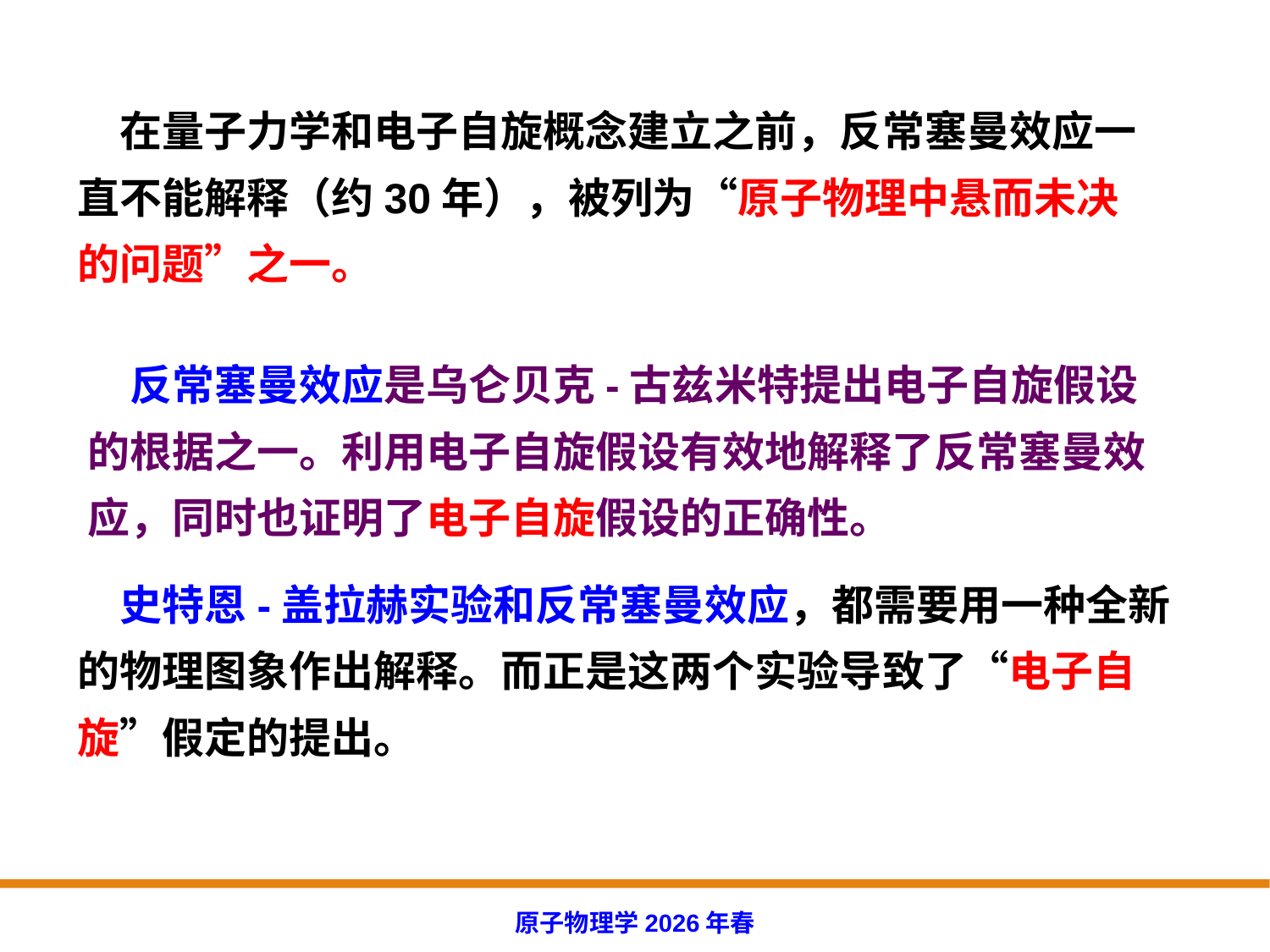

在量子力学和电子自旋概念建立之前，反常塞曼效应一直不能解释（约30年），被列为“原子物理中悬而未决的问题”之一。
　反常塞曼效应是乌仑贝克-古兹米特提出电子自旋假设的根据之一。利用电子自旋假设有效地解释了反常塞曼效应，同时也证明了电子自旋假设的正确性。
　史特恩-盖拉赫实验和反常塞曼效应，都需要用一种全新的物理图象作出解释。而正是这两个实验导致了“电子自旋”假定的提出。
原子物理学2026年春
9